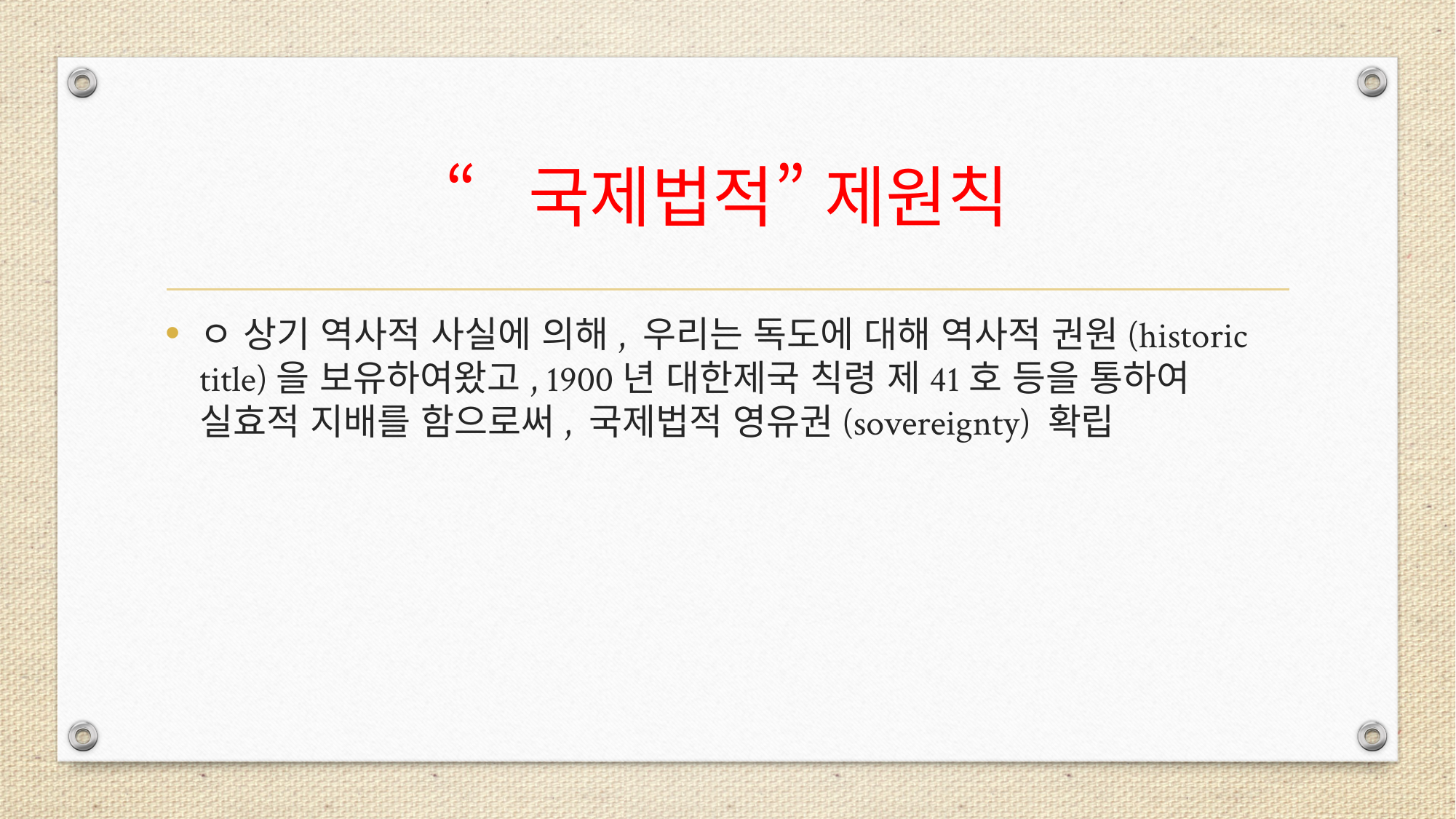

# “국제법적” 제원칙
ㅇ 상기 역사적 사실에 의해, 우리는 독도에 대해 역사적 권원(historic title)을 보유하여왔고, 1900년 대한제국 칙령 제41호 등을 통하여 실효적 지배를 함으로써, 국제법적 영유권(sovereignty) 확립